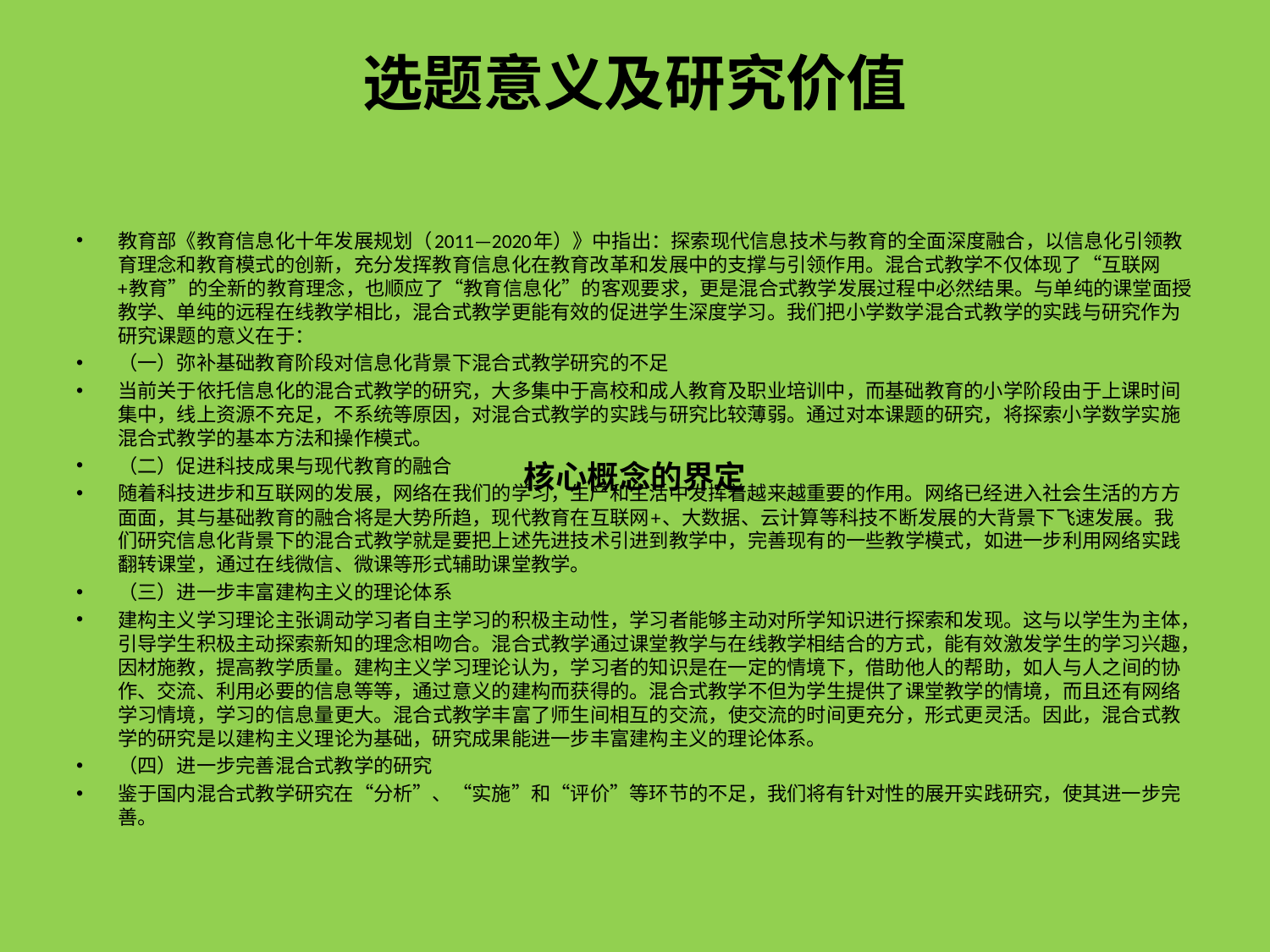

# 选题意义及研究价值
教育部《教育信息化十年发展规划（2011—2020年）》中指出：探索现代信息技术与教育的全面深度融合，以信息化引领教育理念和教育模式的创新，充分发挥教育信息化在教育改革和发展中的支撑与引领作用。混合式教学不仅体现了“互联网+教育”的全新的教育理念，也顺应了“教育信息化”的客观要求，更是混合式教学发展过程中必然结果。与单纯的课堂面授教学、单纯的远程在线教学相比，混合式教学更能有效的促进学生深度学习。我们把小学数学混合式教学的实践与研究作为研究课题的意义在于：
（一）弥补基础教育阶段对信息化背景下混合式教学研究的不足
当前关于依托信息化的混合式教学的研究，大多集中于高校和成人教育及职业培训中，而基础教育的小学阶段由于上课时间集中，线上资源不充足，不系统等原因，对混合式教学的实践与研究比较薄弱。通过对本课题的研究，将探索小学数学实施混合式教学的基本方法和操作模式。
（二）促进科技成果与现代教育的融合
随着科技进步和互联网的发展，网络在我们的学习，生产和生活中发挥着越来越重要的作用。网络已经进入社会生活的方方面面，其与基础教育的融合将是大势所趋，现代教育在互联网+、大数据、云计算等科技不断发展的大背景下飞速发展。我们研究信息化背景下的混合式教学就是要把上述先进技术引进到教学中，完善现有的一些教学模式，如进一步利用网络实践翻转课堂，通过在线微信、微课等形式辅助课堂教学。
（三）进一步丰富建构主义的理论体系
建构主义学习理论主张调动学习者自主学习的积极主动性，学习者能够主动对所学知识进行探索和发现。这与以学生为主体，引导学生积极主动探索新知的理念相吻合。混合式教学通过课堂教学与在线教学相结合的方式，能有效激发学生的学习兴趣，因材施教，提高教学质量。建构主义学习理论认为，学习者的知识是在一定的情境下，借助他人的帮助，如人与人之间的协作、交流、利用必要的信息等等，通过意义的建构而获得的。混合式教学不但为学生提供了课堂教学的情境，而且还有网络学习情境，学习的信息量更大。混合式教学丰富了师生间相互的交流，使交流的时间更充分，形式更灵活。因此，混合式教学的研究是以建构主义理论为基础，研究成果能进一步丰富建构主义的理论体系。
（四）进一步完善混合式教学的研究
鉴于国内混合式教学研究在“分析”、“实施”和“评价”等环节的不足，我们将有针对性的展开实践研究，使其进一步完善。

核心概念的界定